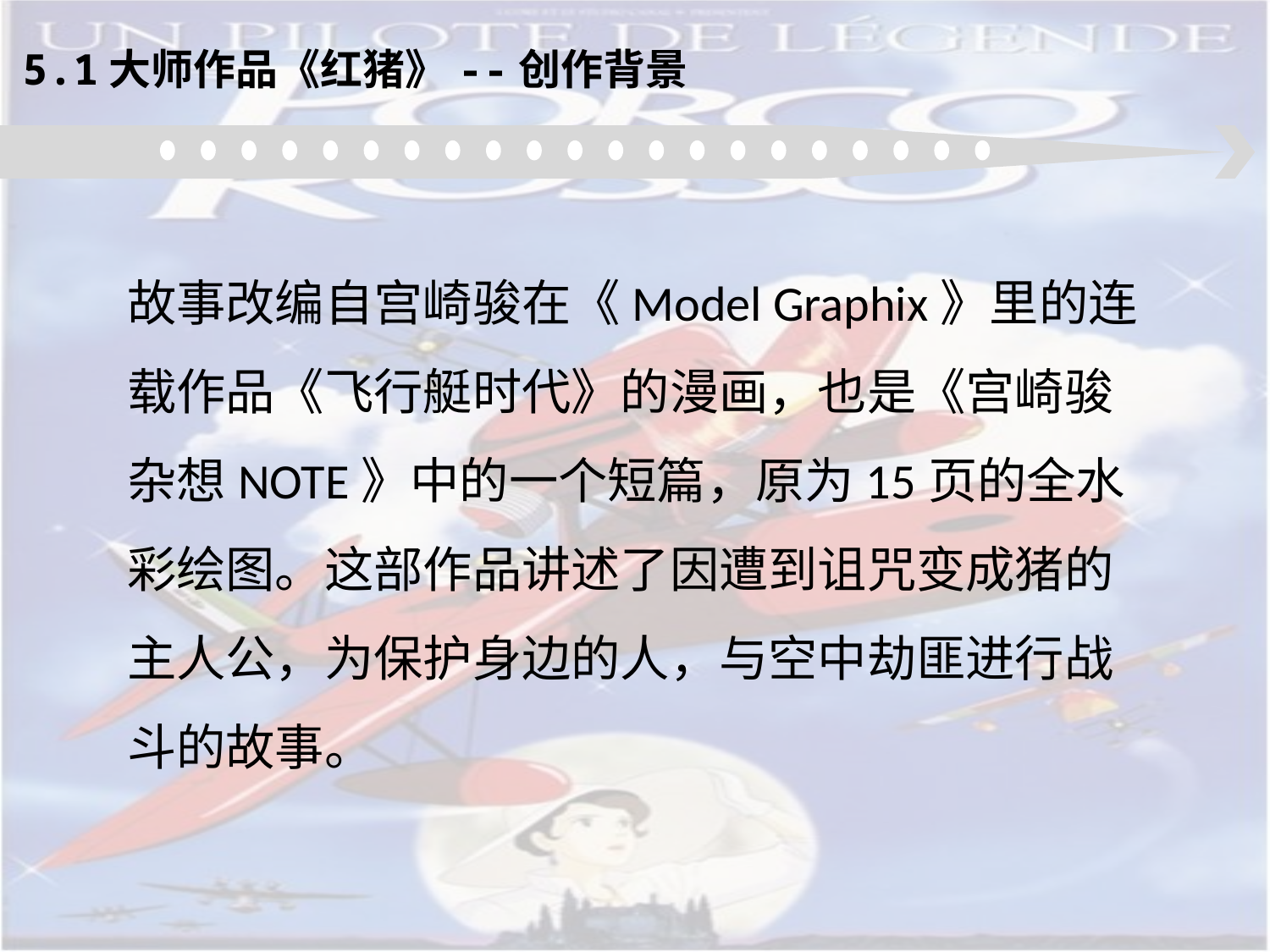

5.1大师作品《红猪》--创作背景

故事改编自宫崎骏在《Model Graphix》里的连载作品《飞行艇时代》的漫画，也是《宫崎骏杂想NOTE》中的一个短篇，原为15页的全水彩绘图。这部作品讲述了因遭到诅咒变成猪的主人公，为保护身边的人，与空中劫匪进行战斗的故事。